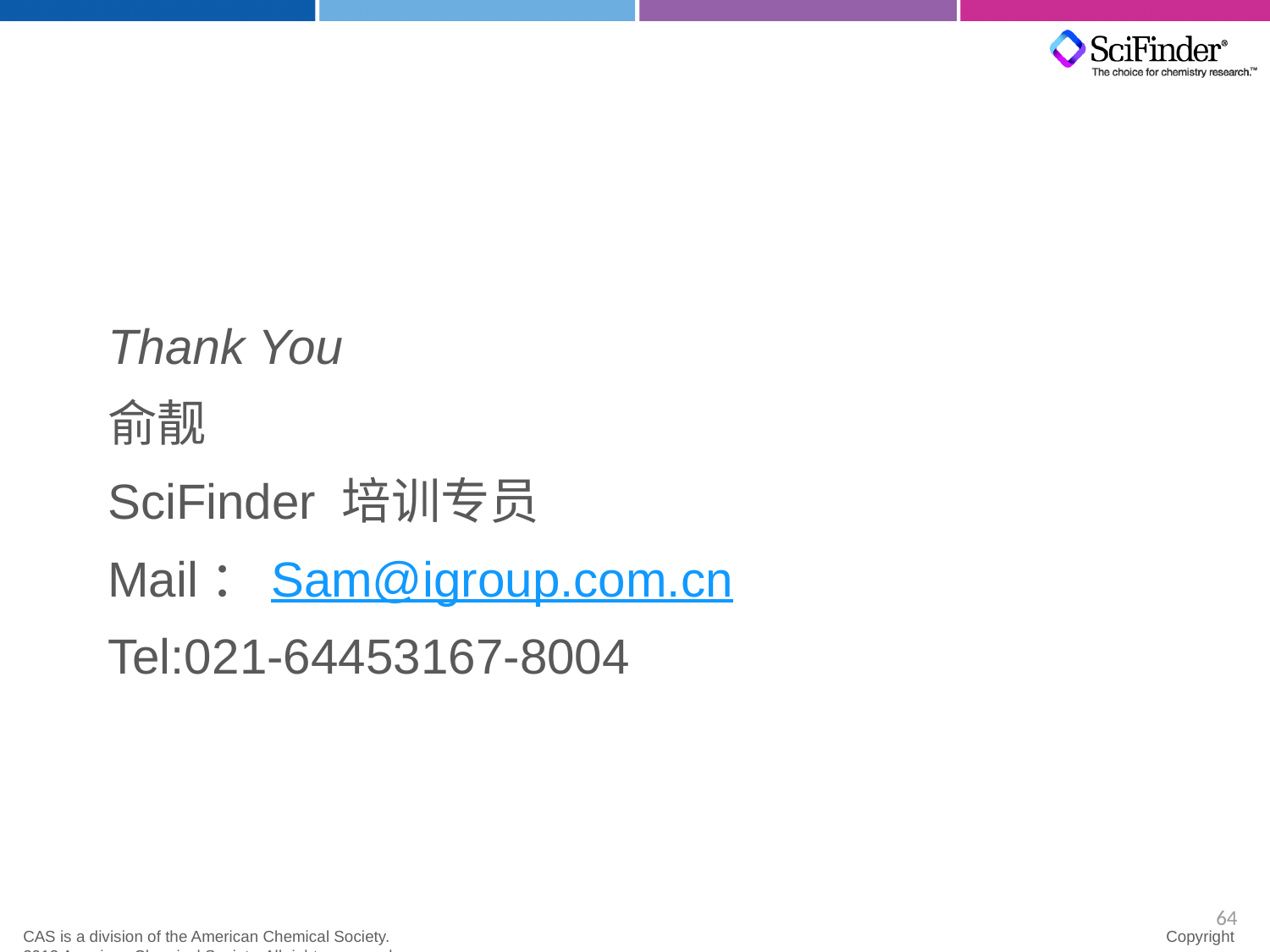

# Thank You 俞靓 SciFinder 培训专员 Mail：Sam@igroup.com.cn Tel:021-64453167-8004
64